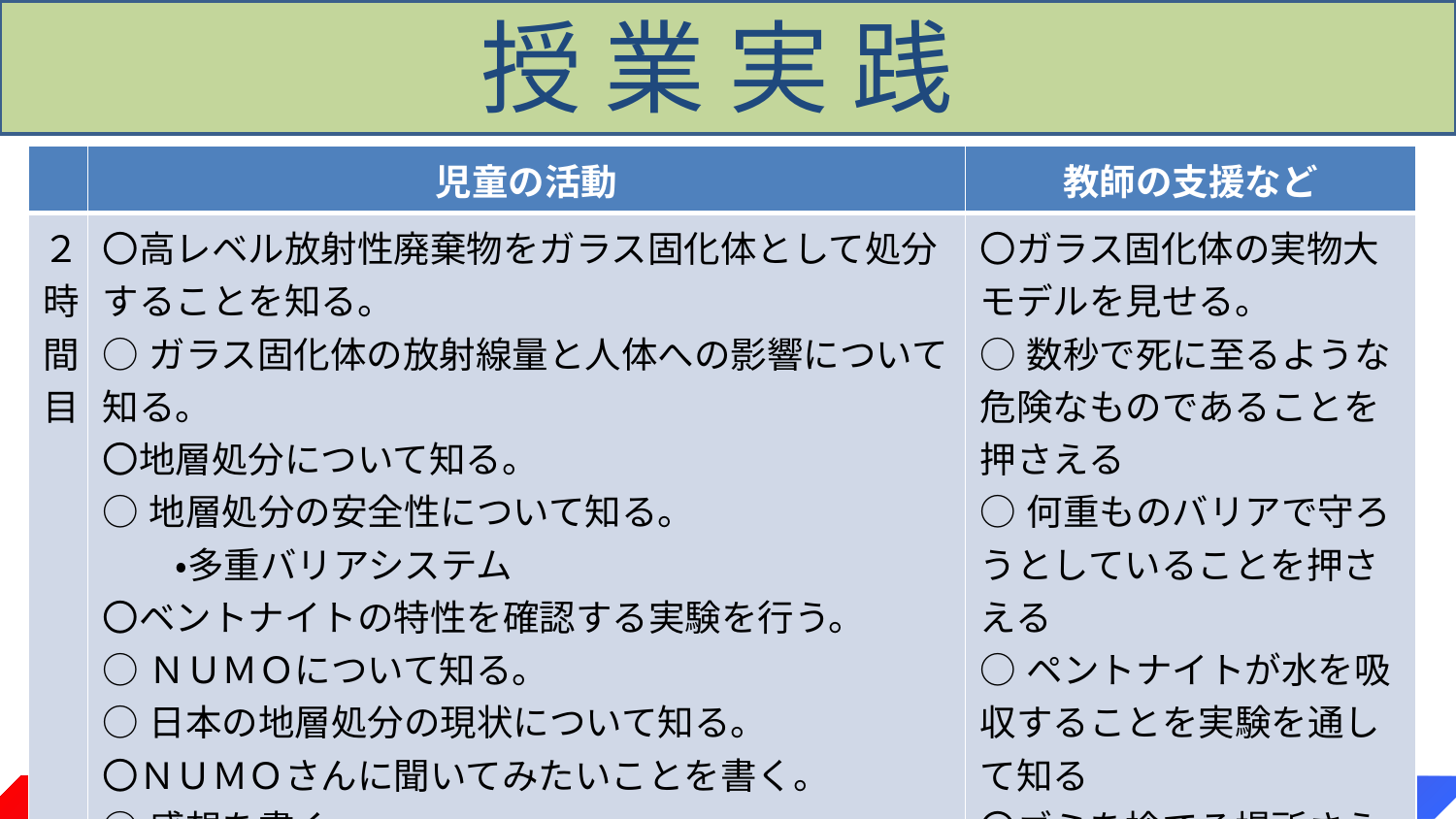

授 業 実 践

|  | 児童の活動 | 教師の支援など |
| --- | --- | --- |
| ２時間目 | 〇高レベル放射性廃棄物をガラス固化体として処分することを知る。 ○ガラス固化体の放射線量と人体への影響について知る。 〇地層処分について知る。  ○地層処分の安全性について知る。 　　・多重バリアシステム　　　 〇ベントナイトの特性を確認する実験を行う。 ○ＮＵＭＯについて知る。 ○日本の地層処分の現状について知る。 〇ＮＵＭＯさんに聞いてみたいことを書く。 ○感想を書く。 | 〇ガラス固化体の実物大モデルを見せる。 ○数秒で死に至るような危険なものであることを押さえる ○何重ものバリアで守ろうとしていることを押さえる ○ペントナイトが水を吸収することを実験を通して知る 〇ゴミを捨てる場所さえ決まっていない現状を知る。 |